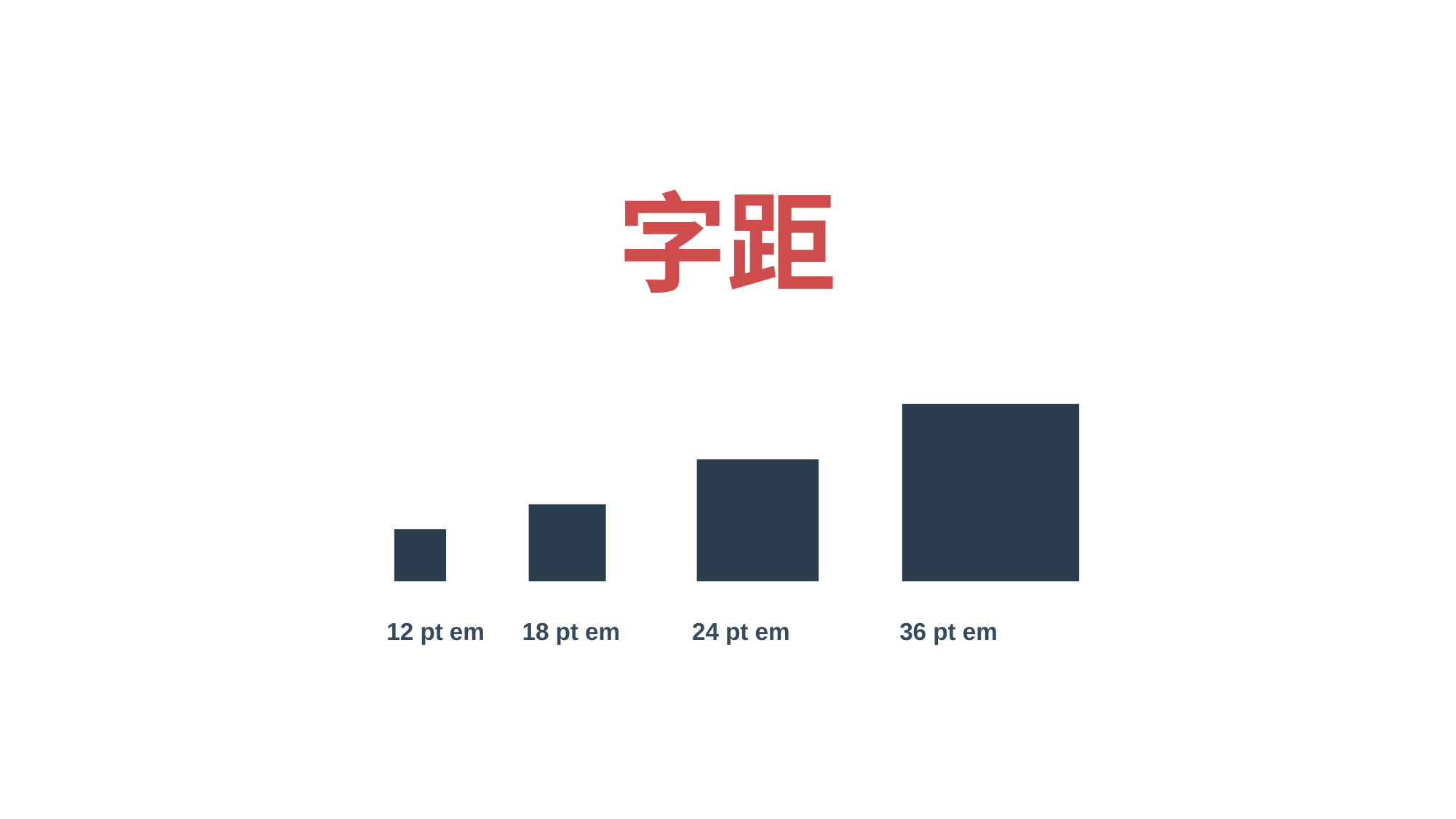

字距

12 pt em
18 pt em
24 pt em
36 pt em